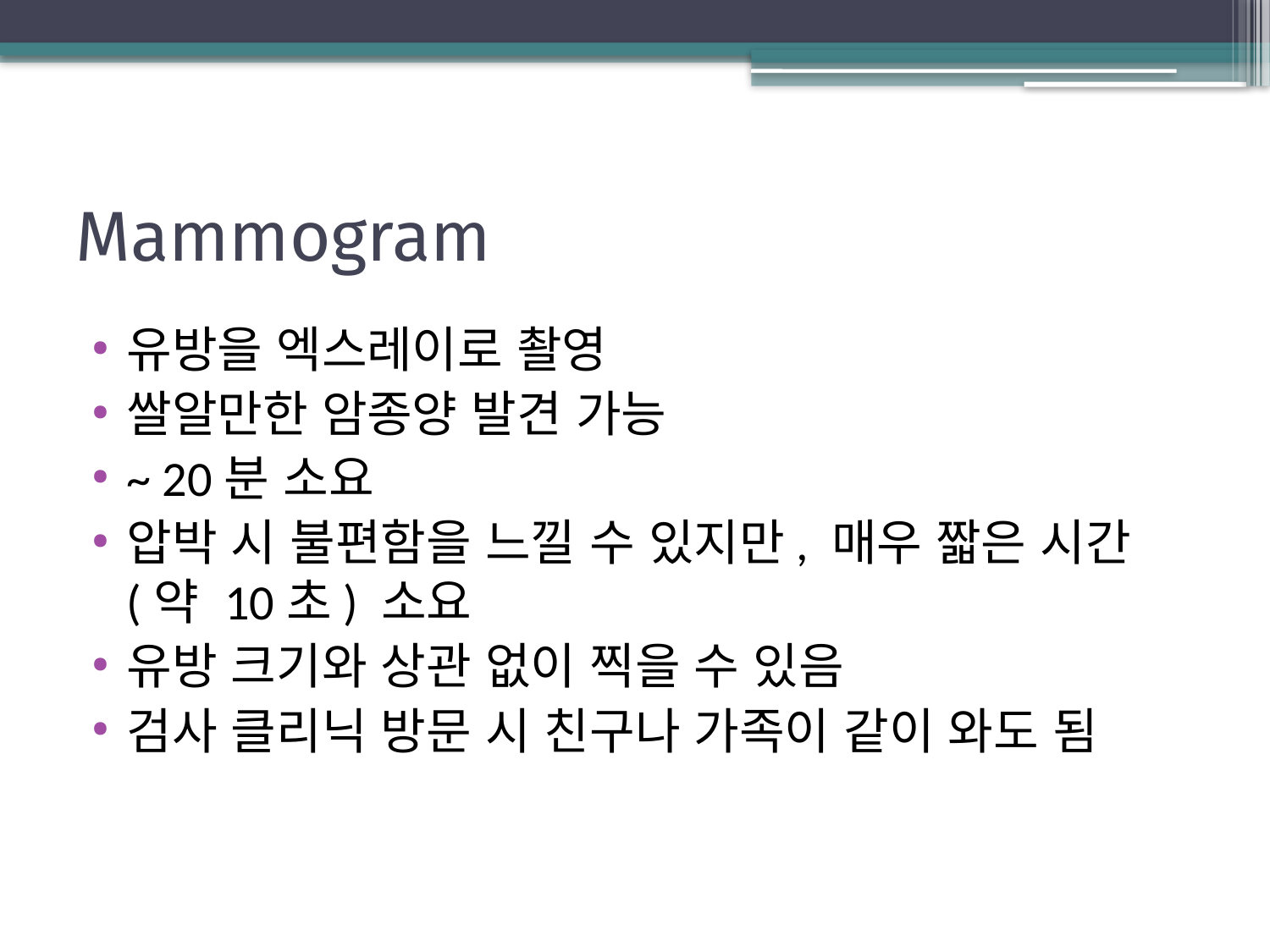

# Mammogram
유방을 엑스레이로 촬영
쌀알만한 암종양 발견 가능
~ 20분 소요
압박 시 불편함을 느낄 수 있지만, 매우 짧은 시간 (약 10초) 소요
유방 크기와 상관 없이 찍을 수 있음
검사 클리닉 방문 시 친구나 가족이 같이 와도 됨